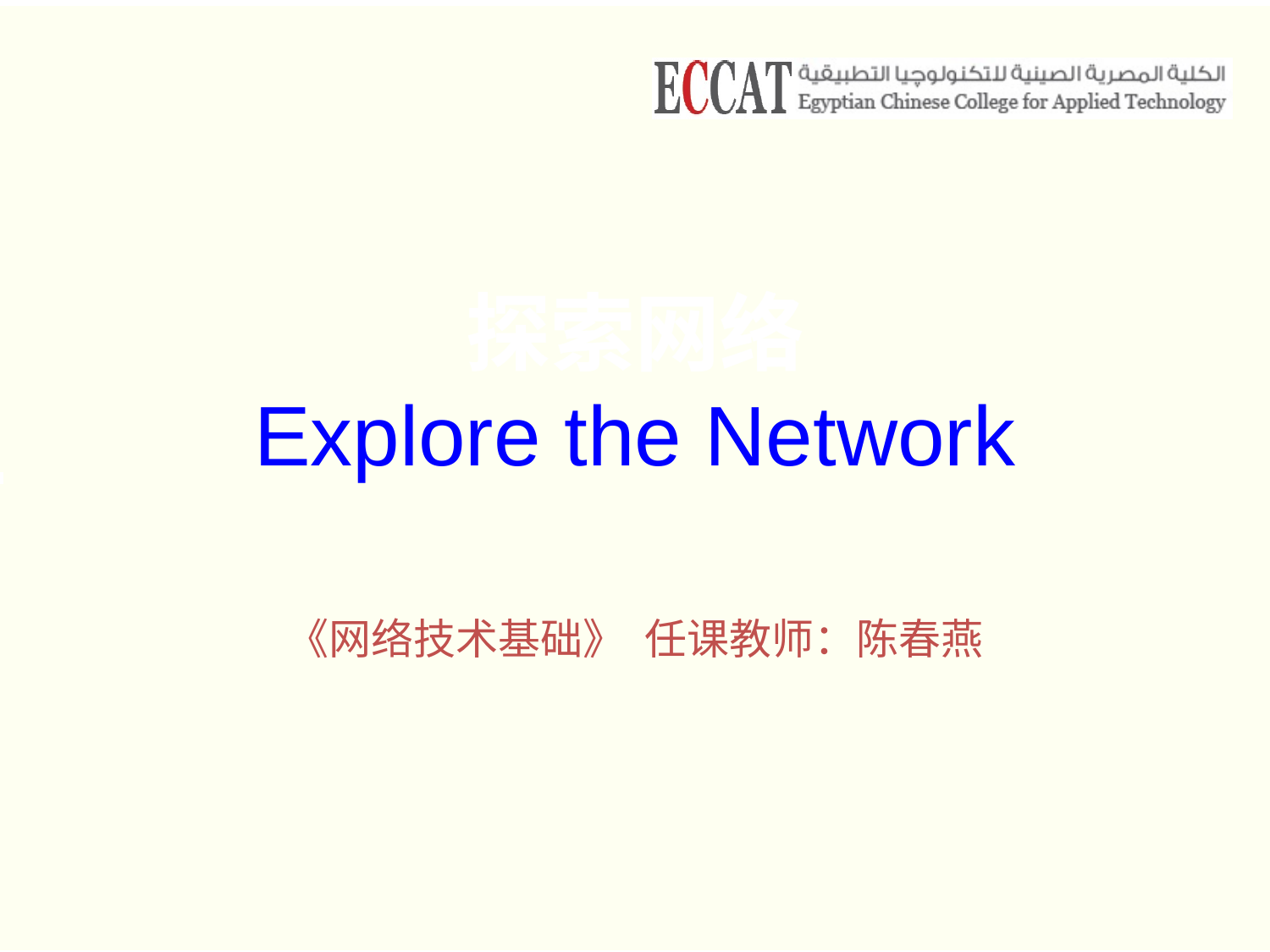

# 探索网络 Explore the Network
《网络技术基础》  任课教师：陈春燕